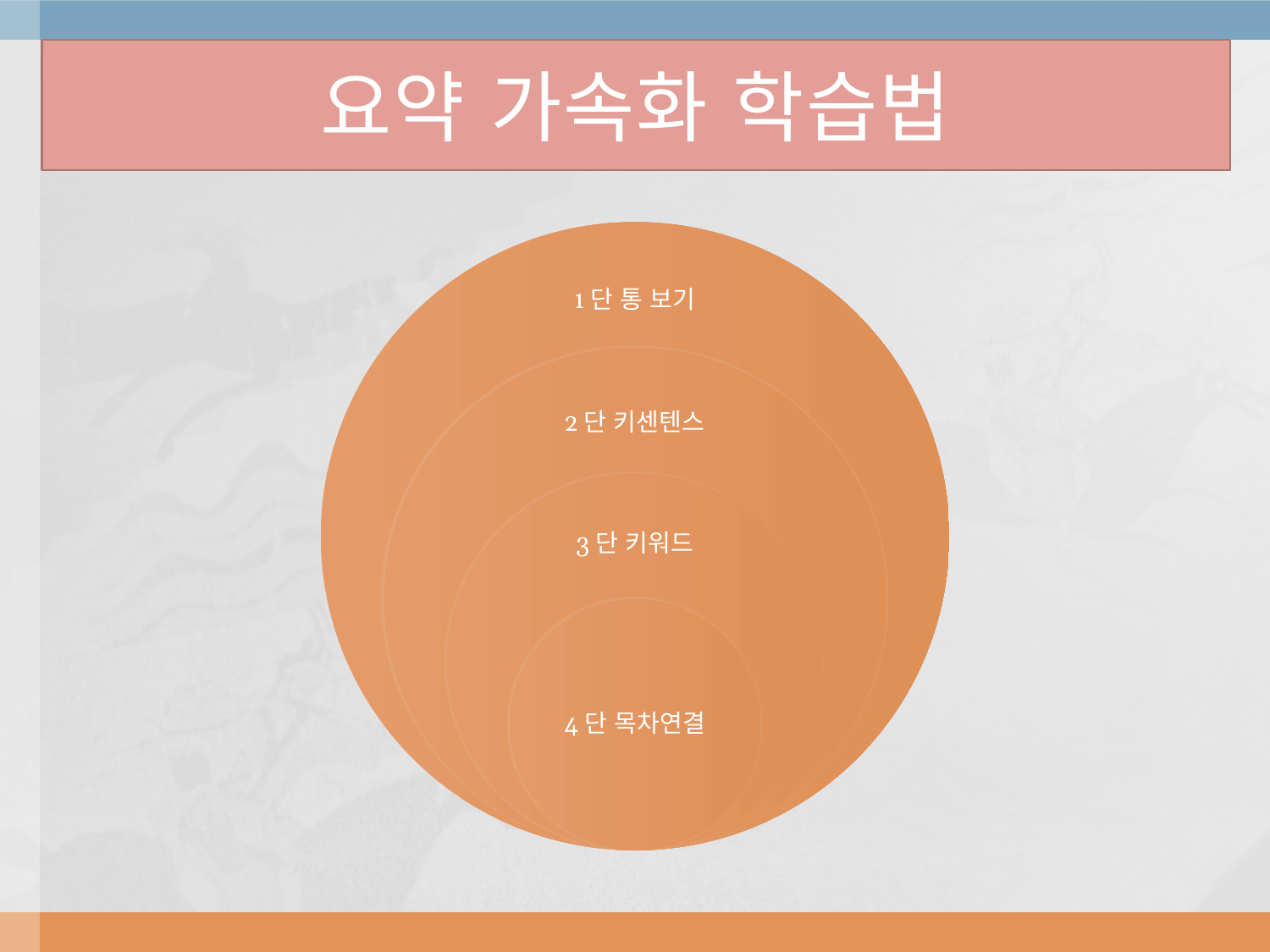

# 요약 가속화 학습법
1단 통 보기
2단 키센텐스
3단 키워드
4단 목차연결